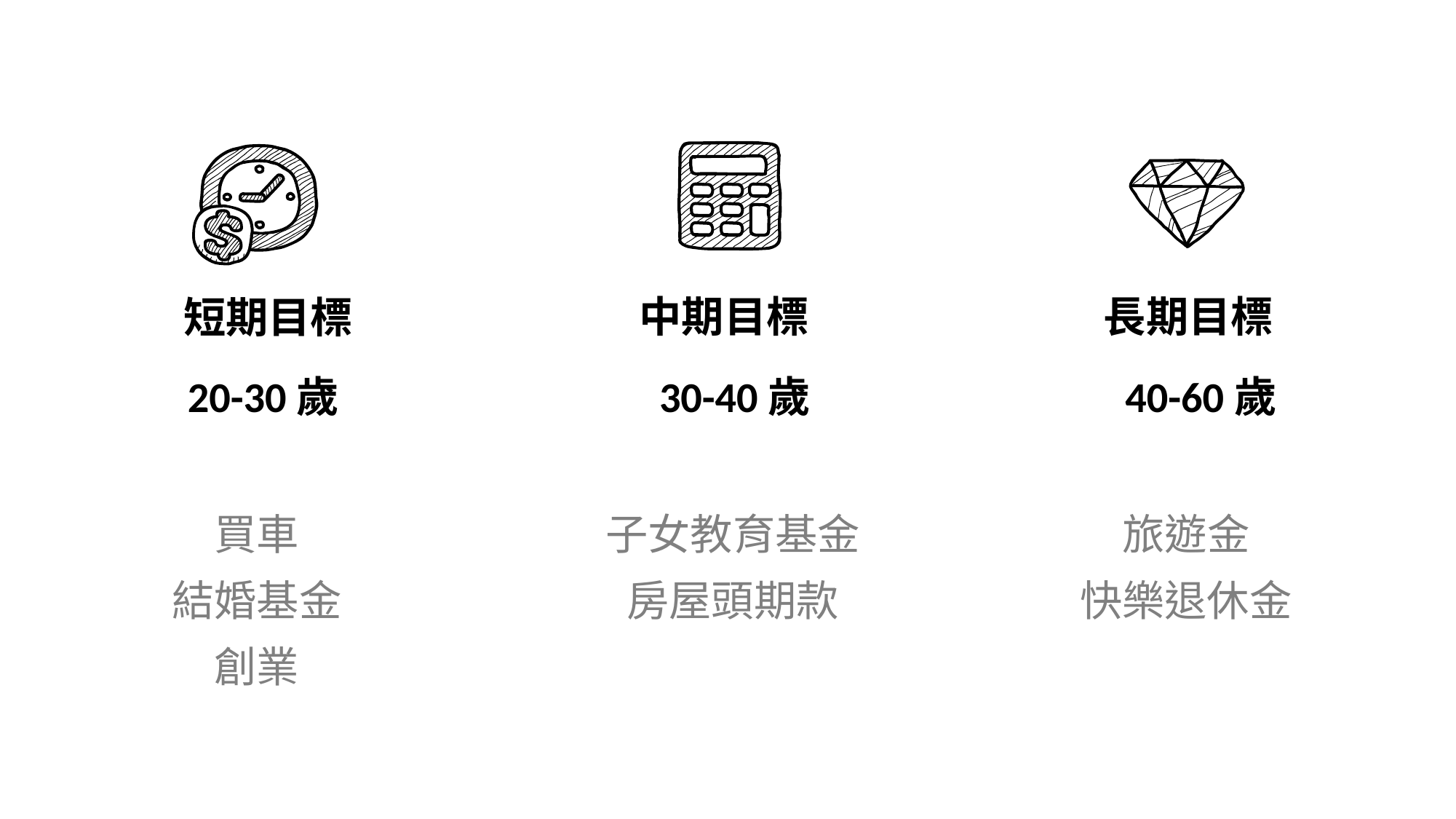

長期目標
中期目標
短期目標
20-30歲
30-40歲
40-60歲
買車
結婚基金
創業

子女教育基金
房屋頭期款
旅遊金
快樂退休金